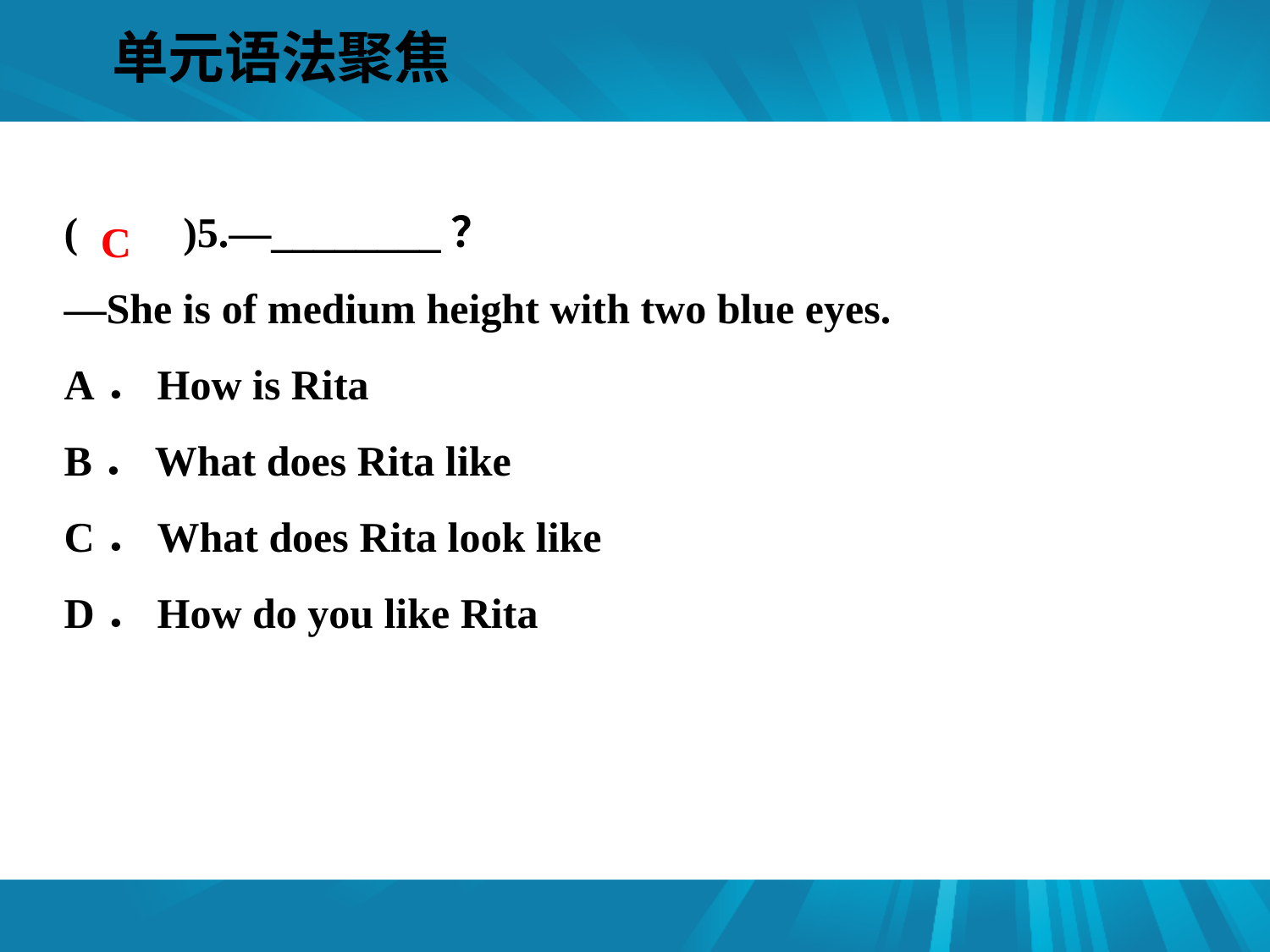

单元语法聚焦
#
(　　)5.—________？
—She is of medium height with two blue eyes.
A．How is Rita
B．What does Rita like
C．What does Rita look like
D．How do you like Rita
C